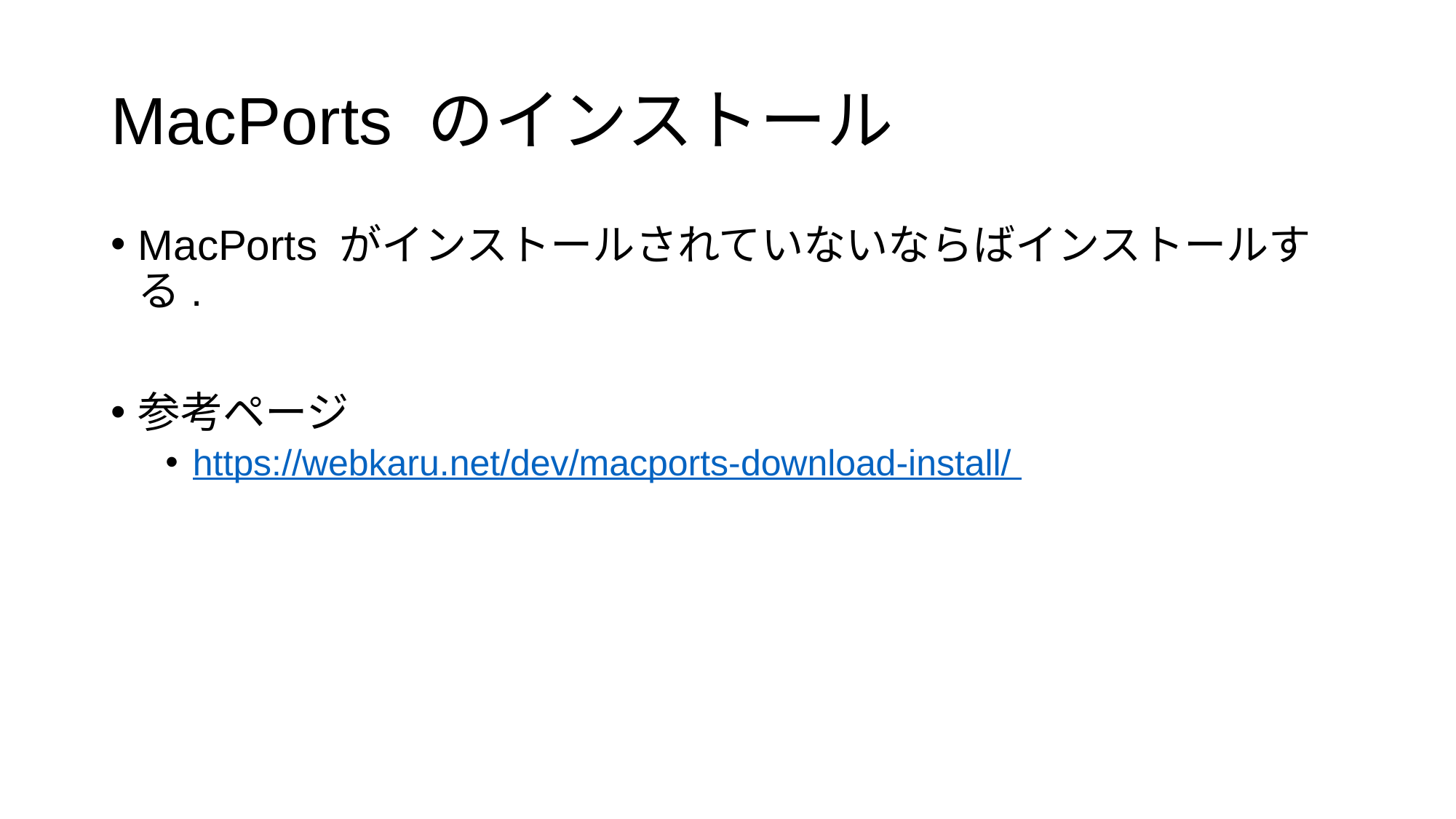

# MacPorts のインストール
MacPorts がインストールされていないならばインストールする.

参考ページ
https://webkaru.net/dev/macports-download-install/